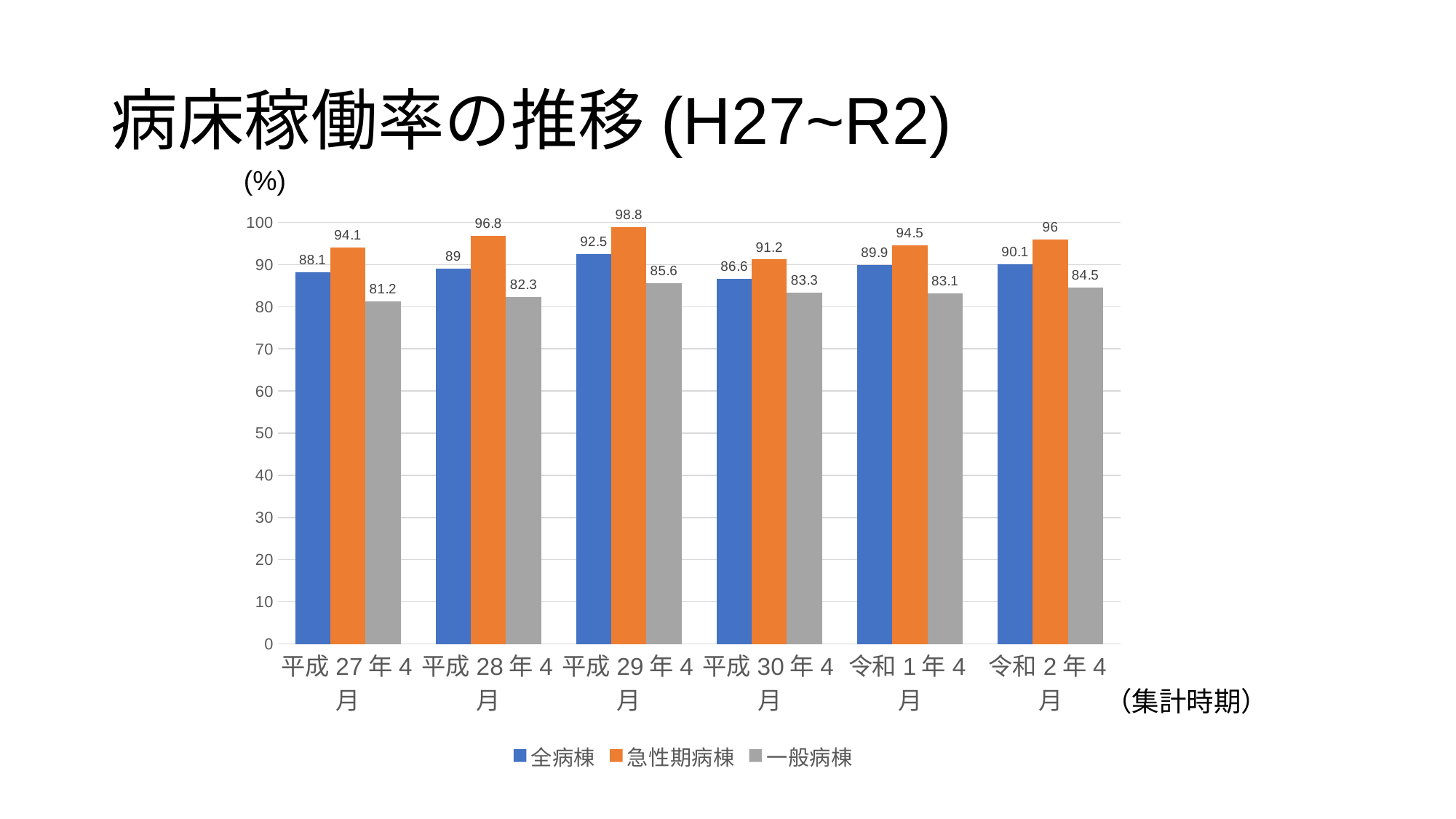

# 病床稼働率の推移(H27~R2)
(%)

### Chart

| Category | 全病棟 | 急性期病棟 | 一般病棟 |
|---|---|---|---|
| 平成27年4月 | 88.1 | 94.1 | 81.2 |
| 平成28年4月 | 89.0 | 96.8 | 82.3 |
| 平成29年4月 | 92.5 | 98.8 | 85.6 |
| 平成30年4月 | 86.6 | 91.2 | 83.3 |
| 令和1年4月 | 89.9 | 94.5 | 83.1 |
| 令和2年4月 | 90.1 | 96.0 | 84.5 |
（集計時期）